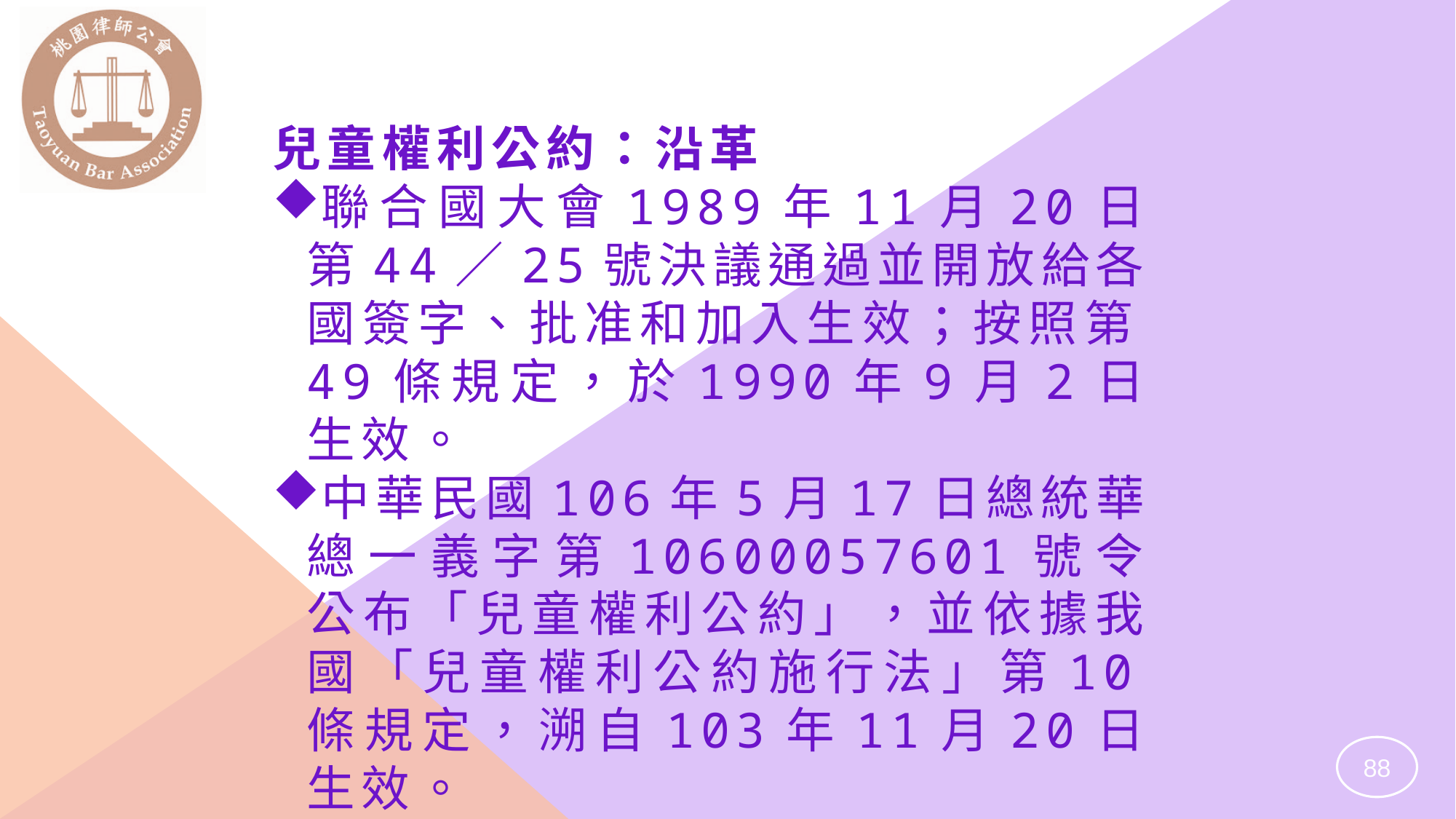

兒童權利公約：沿革
聯合國大會1989年11月20日第44／25號決議通過並開放給各國簽字、批准和加入生效；按照第49條規定，於1990年9月2日生效。
中華民國106年5月17日總統華總一義字第10600057601號令公布「兒童權利公約」，並依據我國「兒童權利公約施行法」第10條規定，溯自103年11月20日生效。
#

88